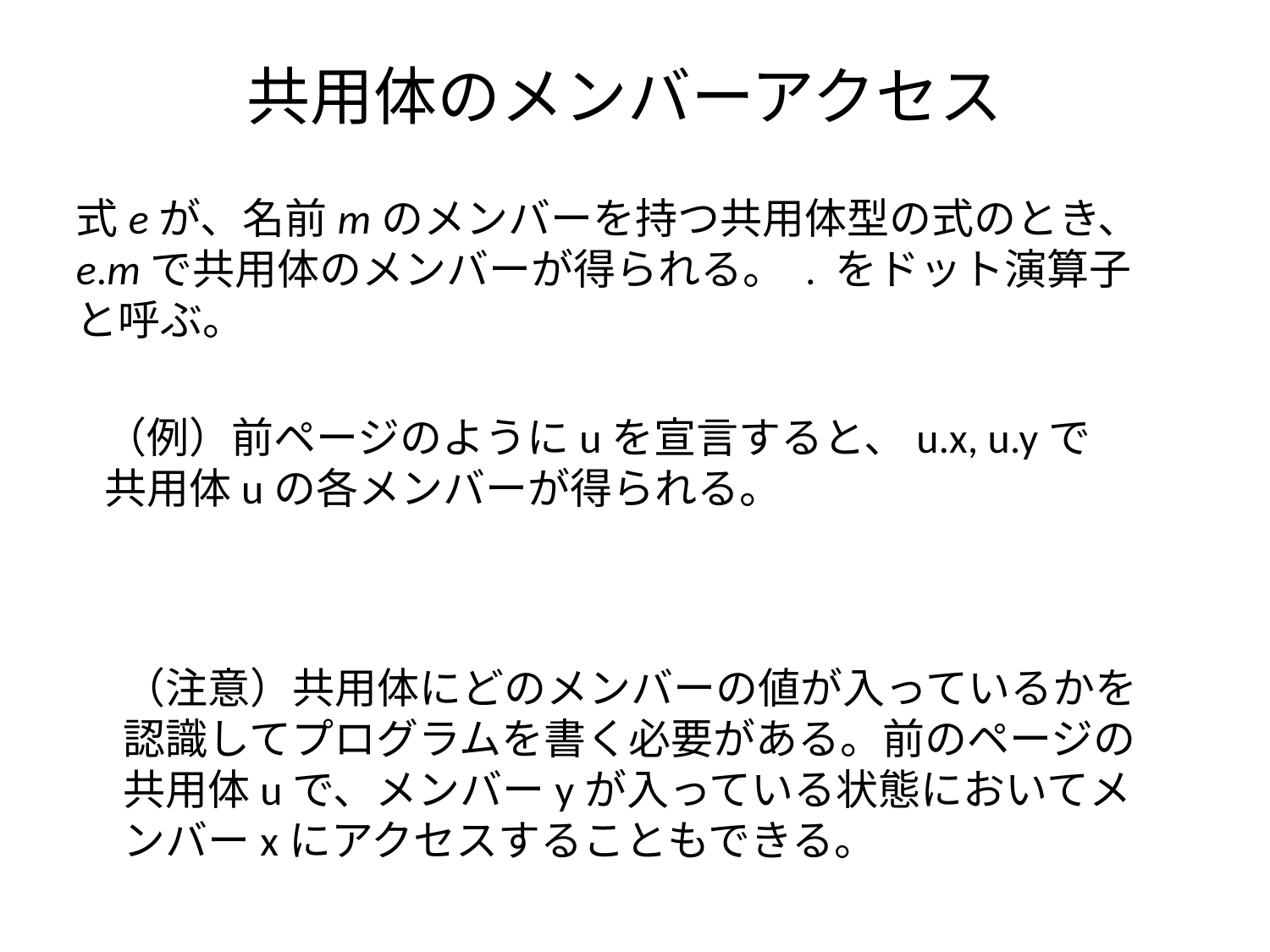

# 共用体のメンバーアクセス
式eが、名前mのメンバーを持つ共用体型の式のとき、e.mで共用体のメンバーが得られる。 . をドット演算子と呼ぶ。
（例）前ページのようにuを宣言すると、u.x, u.yで共用体uの各メンバーが得られる。
（注意）共用体にどのメンバーの値が入っているかを認識してプログラムを書く必要がある。前のページの共用体uで、メンバーyが入っている状態においてメンバーxにアクセスすることもできる。